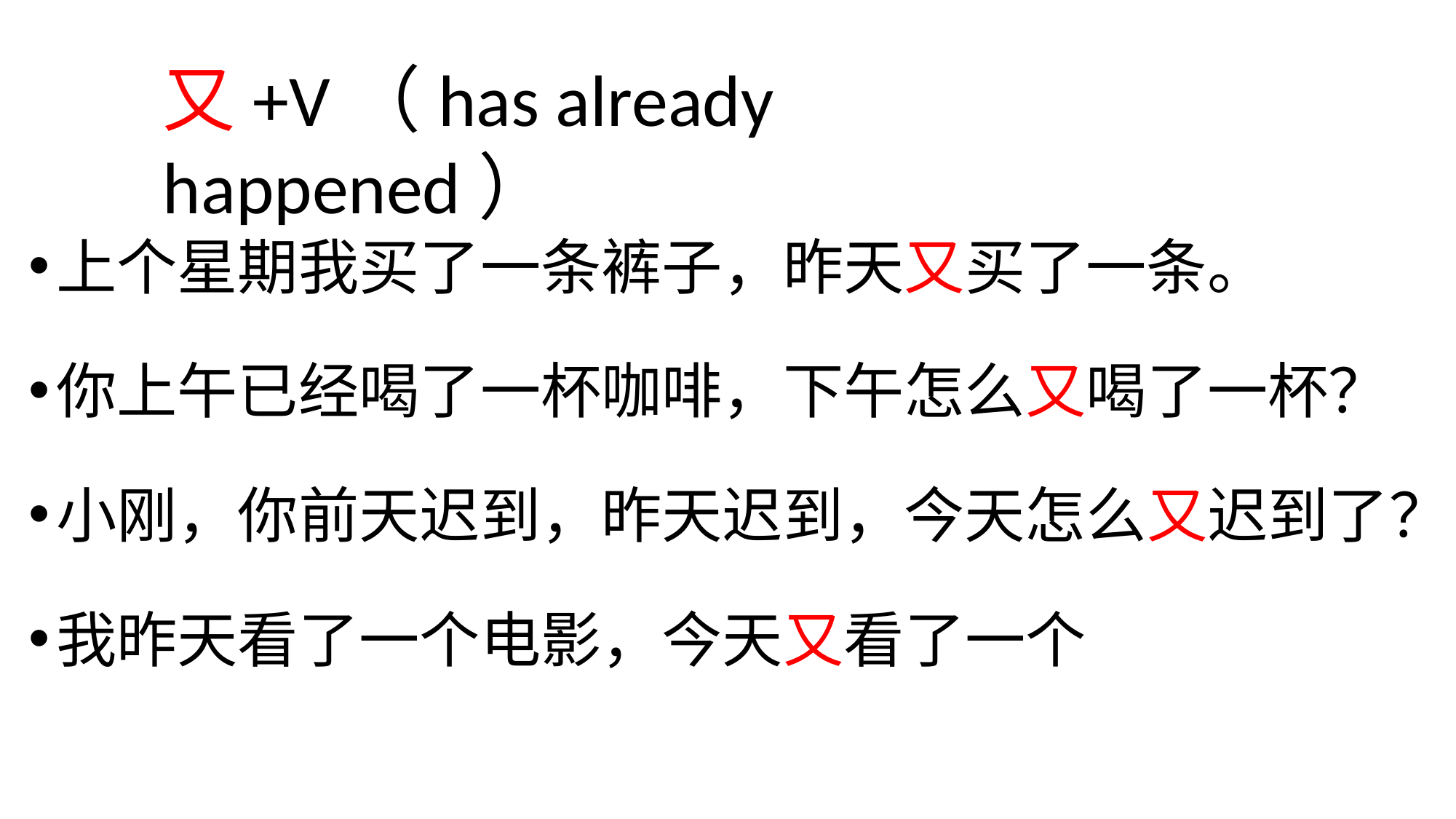

又+V（has already  happened）
上个星期我买了一条裤子，昨天又买了一条。
你上午已经喝了一杯咖啡，下午怎么又喝了一杯？
小刚，你前天迟到，昨天迟到，今天怎么又迟到了？
我昨天看了一个电影，今天又看了一个